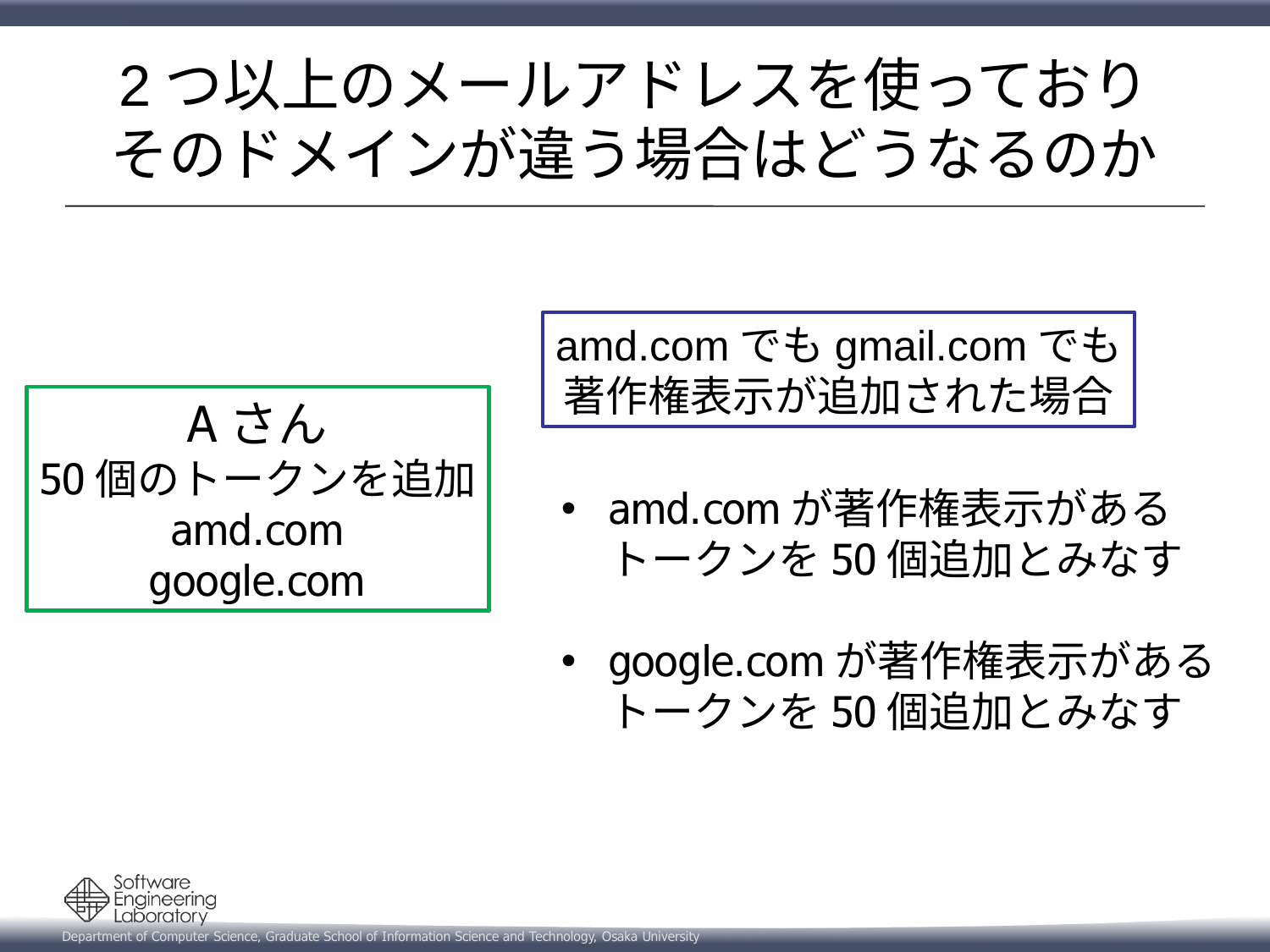

# 2つ以上のメールアドレスを使っており そのドメインが違う場合はどうなるのか
amd.comでもgmail.comでも
著作権表示が追加された場合
Aさん
50個のトークンを追加
amd.com
google.com
amd.comが著作権表示がある
トークンを50個追加とみなす

google.comが著作権表示がある
トークンを50個追加とみなす